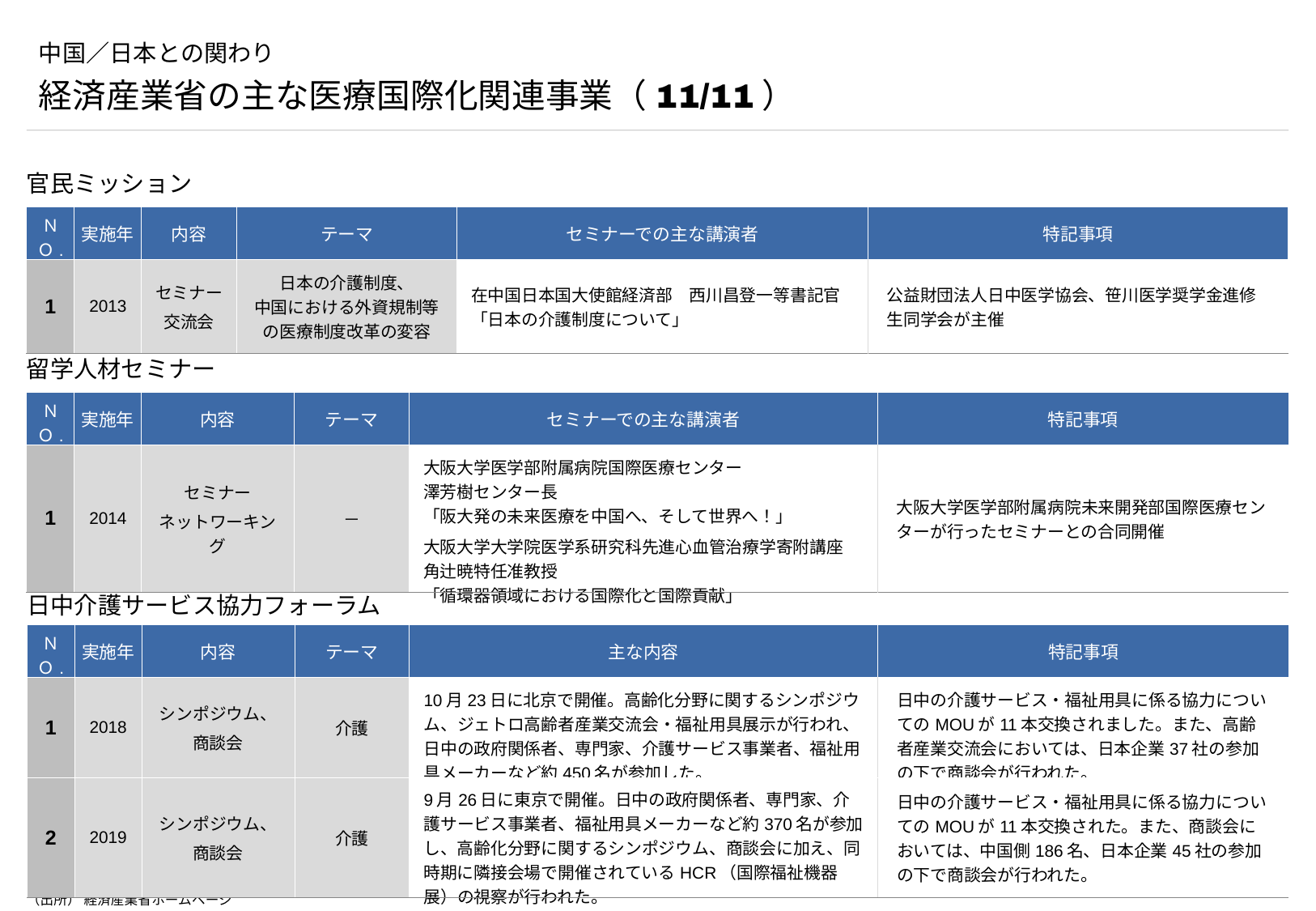

# 中国／日本との関わり
経済産業省の主な医療国際化関連事業（11/11）
官民ミッション
| ＮＯ. | 実施年 | 内容 | テーマ | セミナーでの主な講演者 | 特記事項 |
| --- | --- | --- | --- | --- | --- |
| 1 | 2013 | セミナー 交流会 | 日本の介護制度、 中国における外資規制等の医療制度改革の変容 | 在中国日本国大使館経済部　西川昌登一等書記官 「日本の介護制度について」 | 公益財団法人日中医学協会、笹川医学奨学金進修生同学会が主催 |
留学人材セミナー
| ＮＯ. | 実施年 | 内容 | テーマ | セミナーでの主な講演者 | 特記事項 |
| --- | --- | --- | --- | --- | --- |
| 1 | 2014 | セミナー ネットワーキング | － | 大阪大学医学部附属病院国際医療センター 澤芳樹センター長 「阪大発の未来医療を中国へ、そして世界へ！」 大阪大学大学院医学系研究科先進心血管治療学寄附講座 角辻暁特任准教授 「循環器領域における国際化と国際貢献」 | 大阪大学医学部附属病院未来開発部国際医療センターが行ったセミナーとの合同開催 |
日中介護サービス協力フォーラム
| ＮＯ. | 実施年 | 内容 | テーマ | 主な内容 | 特記事項 |
| --- | --- | --- | --- | --- | --- |
| 1 | 2018 | シンポジウム、 商談会 | 介護 | 10月23日に北京で開催。高齢化分野に関するシンポジウム、ジェトロ高齢者産業交流会・福祉用具展示が行われ、日中の政府関係者、専門家、介護サービス事業者、福祉用具メーカーなど約450名が参加した。 | 日中の介護サービス・福祉用具に係る協力についてのMOUが11本交換されました。また、高齢者産業交流会においては、日本企業37社の参加の下で商談会が行われた。 |
| 2 | 2019 | シンポジウム、 商談会 | 介護 | 9月26日に東京で開催。日中の政府関係者、専門家、介護サービス事業者、福祉用具メーカーなど約370名が参加し、高齢化分野に関するシンポジウム、商談会に加え、同時期に隣接会場で開催されているHCR（国際福祉機器展）の視察が行われた。 | 日中の介護サービス・福祉用具に係る協力についてのMOUが11本交換された。また、商談会においては、中国側186名、日本企業45社の参加の下で商談会が行われた。 |
（出所） 経済産業省ホームページ